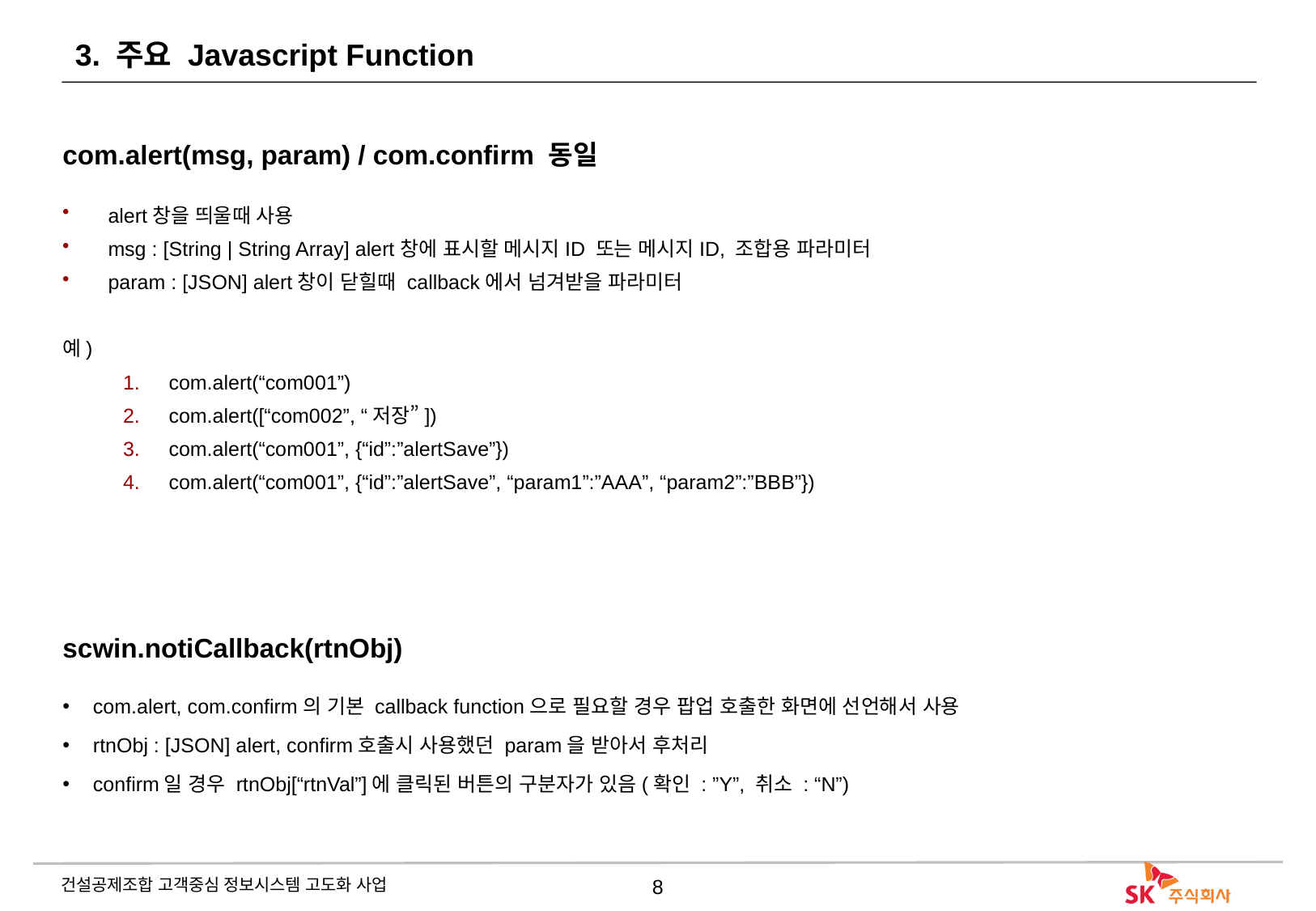

# 3. 주요 Javascript Function
com.alert(msg, param) / com.confirm 동일
alert창을 띄울때 사용
msg : [String | String Array] alert창에 표시할 메시지ID 또는 메시지ID, 조합용 파라미터
param : [JSON] alert창이 닫힐때 callback에서 넘겨받을 파라미터

예)
com.alert(“com001”)
com.alert([“com002”, “저장”])
com.alert(“com001”, {“id”:”alertSave”})
com.alert(“com001”, {“id”:”alertSave”, “param1”:”AAA”, “param2”:”BBB”})
scwin.notiCallback(rtnObj)
com.alert, com.confirm의 기본 callback function으로 필요할 경우 팝업 호출한 화면에 선언해서 사용
rtnObj : [JSON] alert, confirm호출시 사용했던 param을 받아서 후처리
confirm일 경우 rtnObj[“rtnVal”]에 클릭된 버튼의 구분자가 있음(확인 : ”Y”, 취소 : “N”)